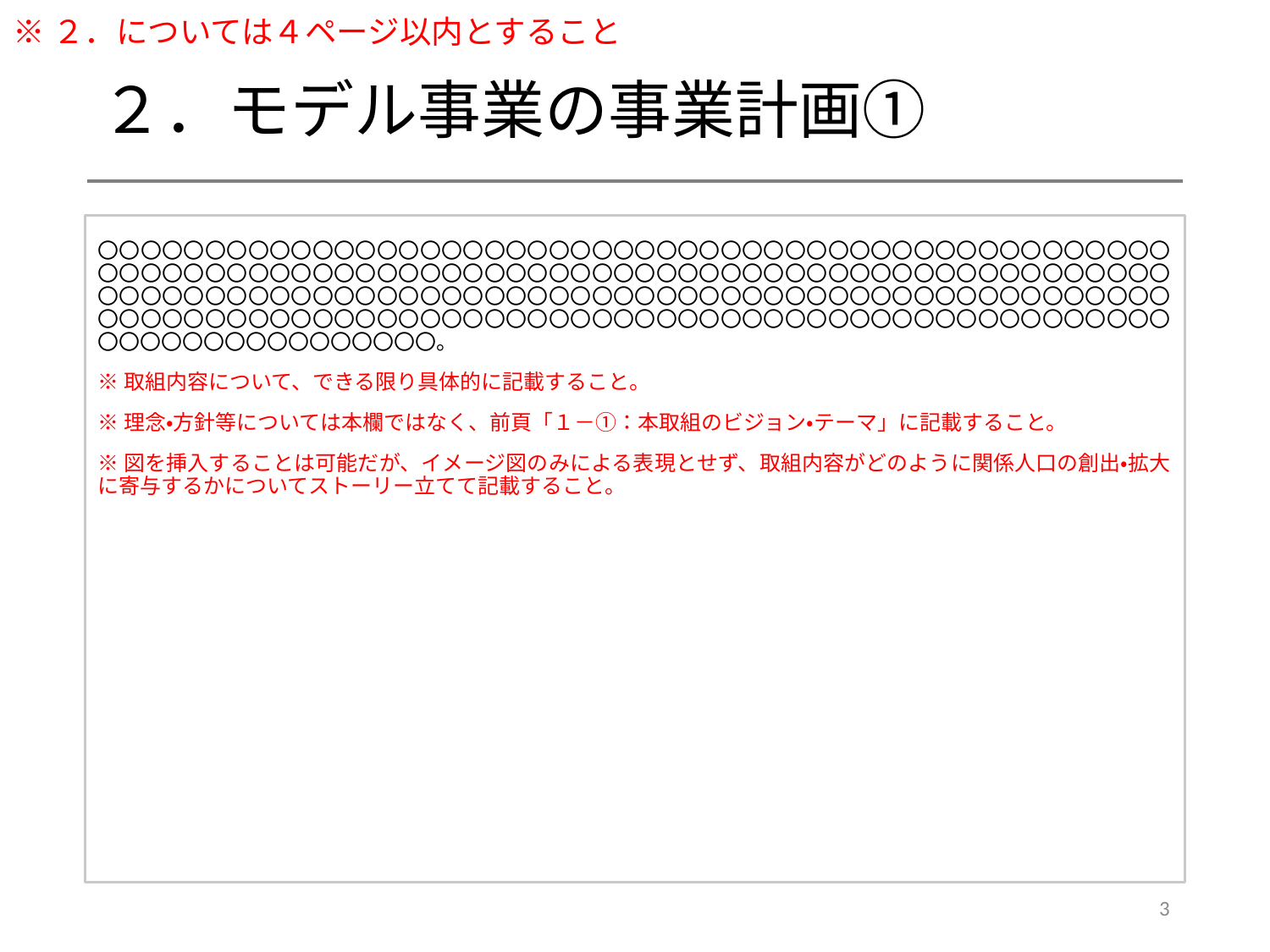

※２．については４ページ以内とすること
# ２．モデル事業の事業計画①
〇〇〇〇〇〇〇〇〇〇〇〇〇〇〇〇〇〇〇〇〇〇〇〇〇〇〇〇〇〇〇〇〇〇〇〇〇〇〇〇〇〇〇〇〇〇〇〇〇〇〇〇〇〇〇〇〇〇〇〇〇〇〇〇〇〇〇〇〇〇〇〇〇〇〇〇〇〇〇〇〇〇〇〇〇〇〇〇〇〇〇〇〇〇〇〇〇〇〇〇〇〇〇〇〇〇〇〇〇〇〇〇〇〇〇〇〇〇〇〇〇〇〇〇〇〇〇〇〇〇〇〇〇〇〇〇〇〇〇〇〇〇〇〇〇〇〇〇〇〇〇〇〇〇〇〇〇〇〇〇〇〇〇〇〇〇〇〇〇〇〇〇〇〇〇〇〇〇〇〇〇〇〇〇〇〇〇〇〇〇〇〇〇〇〇〇〇〇〇〇〇〇〇〇〇〇〇〇〇〇〇〇〇〇〇〇。
※取組内容について、できる限り具体的に記載すること。
※理念・方針等については本欄ではなく、前頁「１－①：本取組のビジョン・テーマ」に記載すること。
※図を挿入することは可能だが、イメージ図のみによる表現とせず、取組内容がどのように関係人口の創出・拡大に寄与するかについてストーリー立てて記載すること。
3